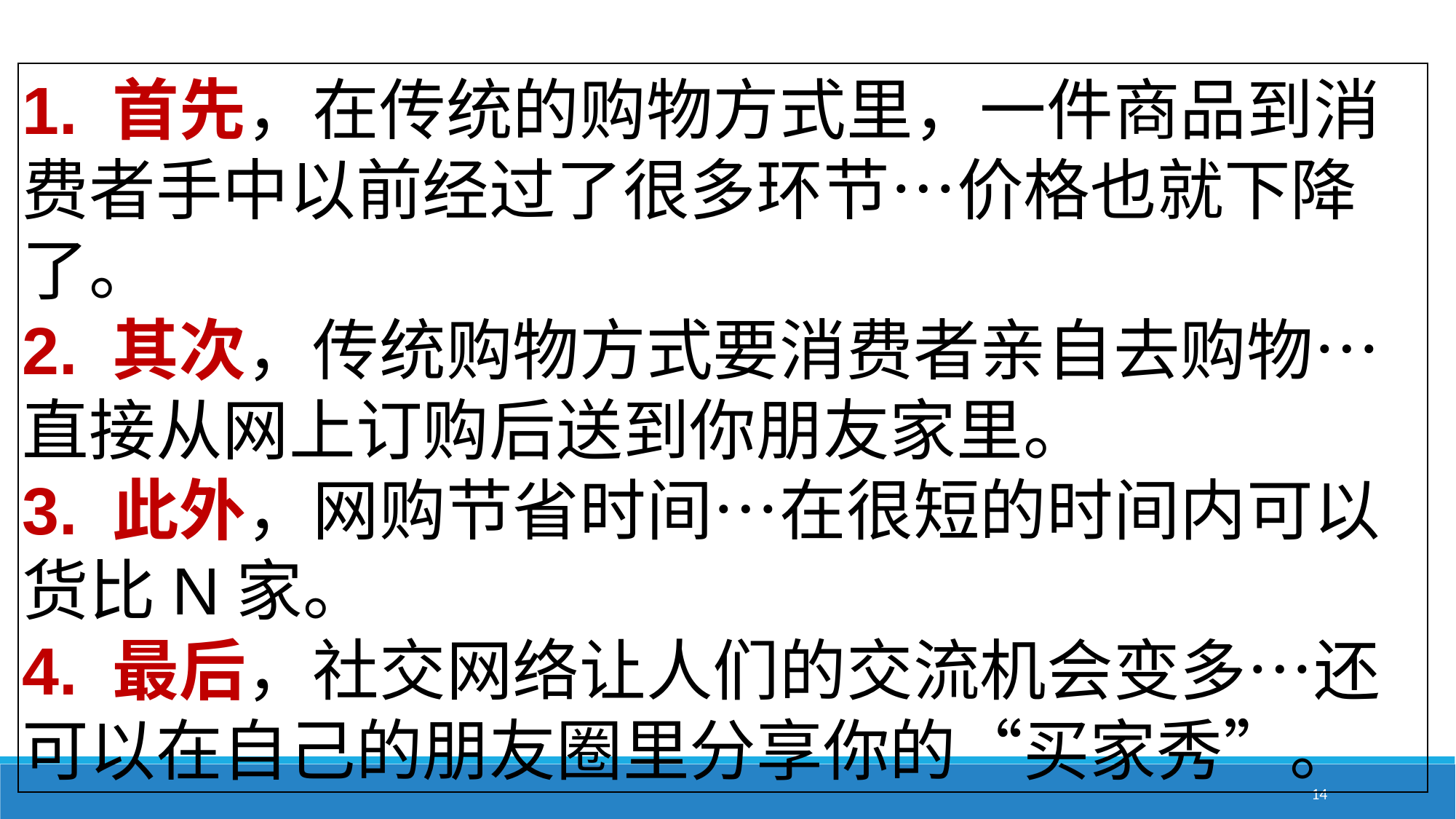

1. 首先，在传统的购物方式里，一件商品到消费者手中以前经过了很多环节…价格也就下降了。
2. 其次，传统购物方式要消费者亲自去购物…直接从网上订购后送到你朋友家里。
3. 此外，网购节省时间…在很短的时间内可以货比N家。
4. 最后，社交网络让人们的交流机会变多…还可以在自己的朋友圈里分享你的“买家秀”。
14